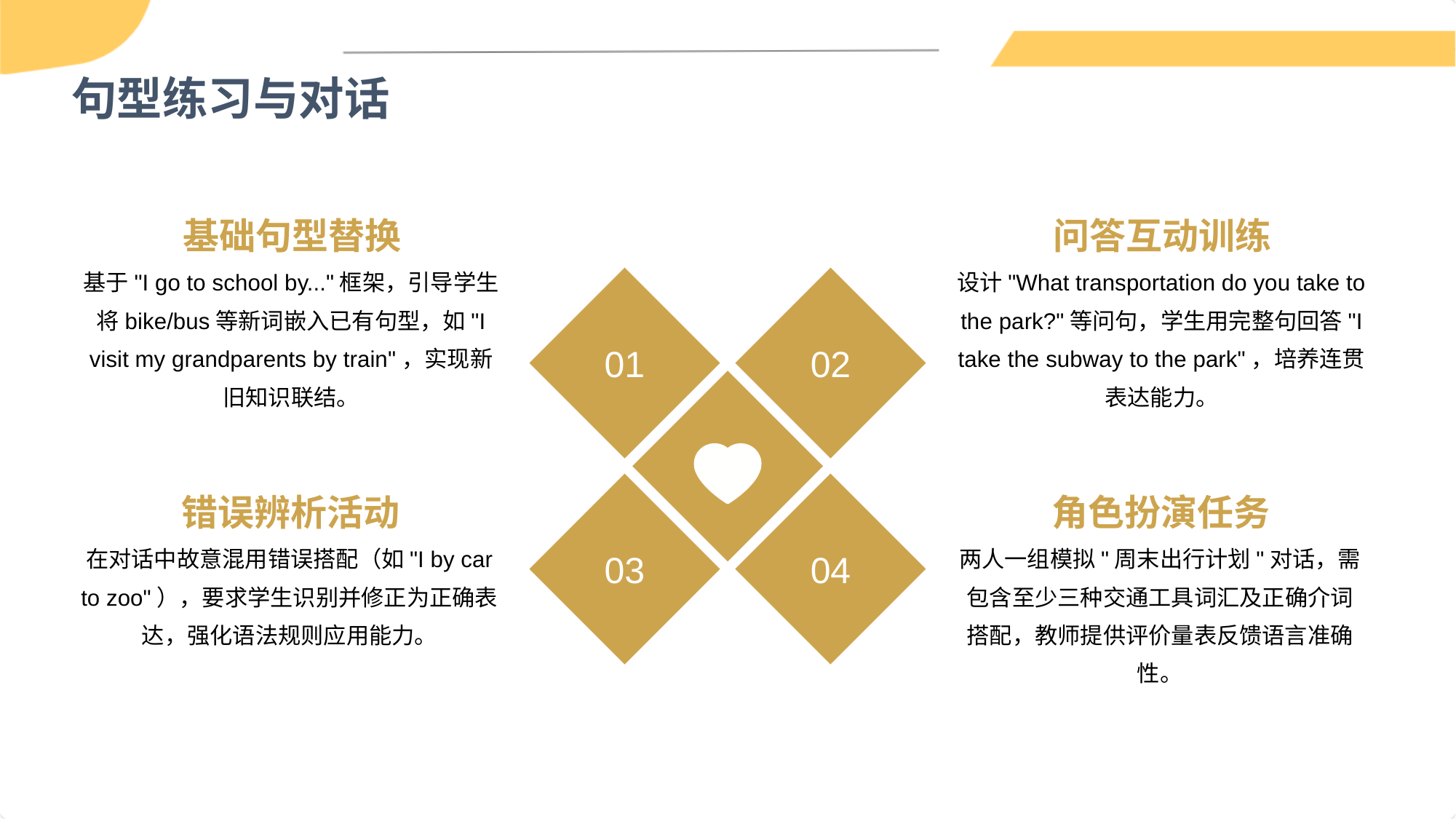

句型练习与对话
基础句型替换
问答互动训练
基于"I go to school by..."框架，引导学生将bike/bus等新词嵌入已有句型，如"I visit my grandparents by train"，实现新旧知识联结。
设计"What transportation do you take to the park?"等问句，学生用完整句回答"I take the subway to the park"，培养连贯表达能力。

01
02

错误辨析活动

角色扮演任务
在对话中故意混用错误搭配（如"I by car to zoo"），要求学生识别并修正为正确表达，强化语法规则应用能力。
两人一组模拟"周末出行计划"对话，需包含至少三种交通工具词汇及正确介词搭配，教师提供评价量表反馈语言准确性。
03
04